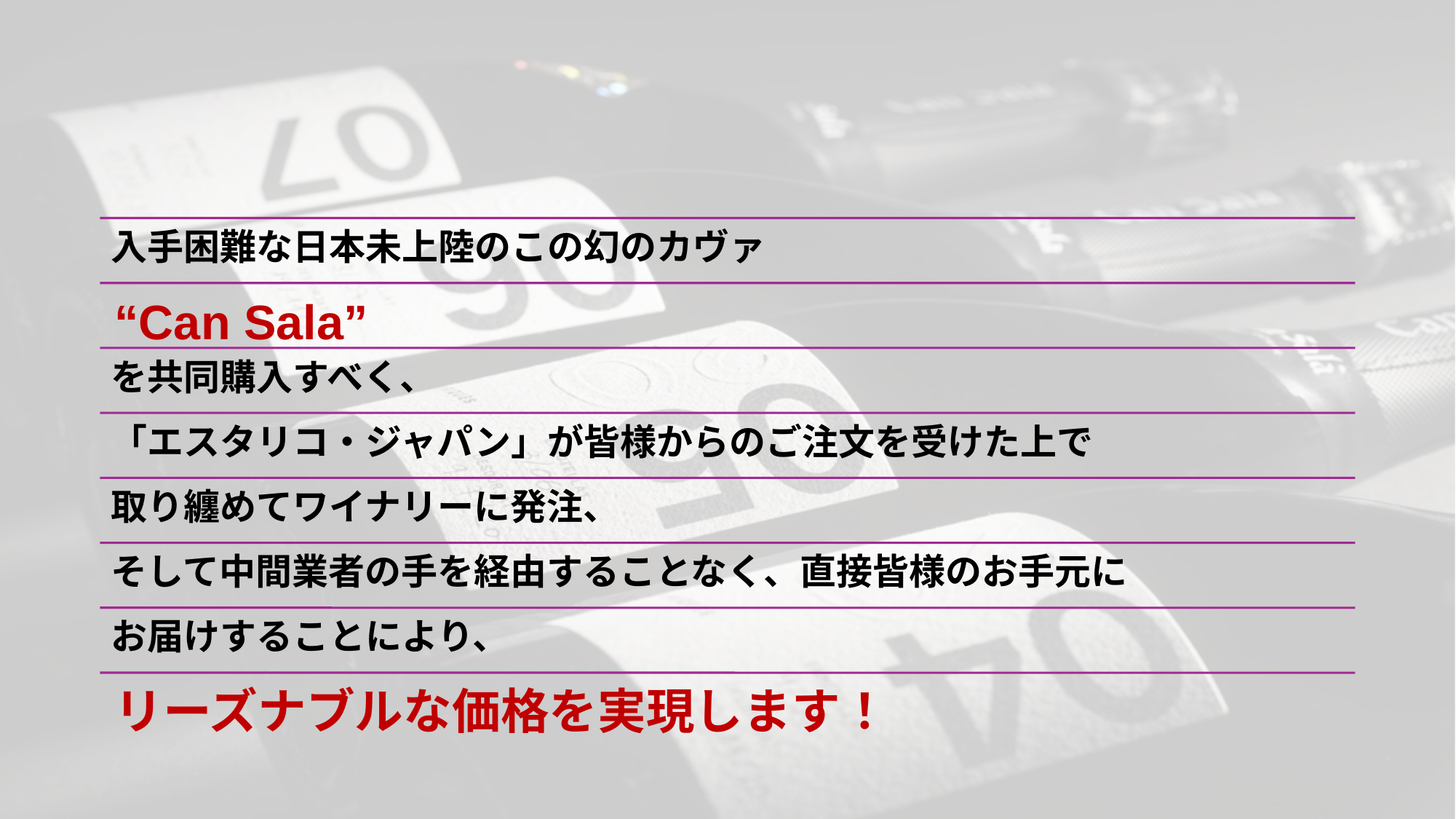

入手困難な日本未上陸のこの幻のカヴァ
“Can Sala”
を共同購入すべく、
「エスタリコ・ジャパン」が皆様からのご注文を受けた上で
取り纏めてワイナリーに発注、
そして中間業者の手を経由することなく、直接皆様のお手元に
お届けすることにより、
リーズナブルな価格を実現します！